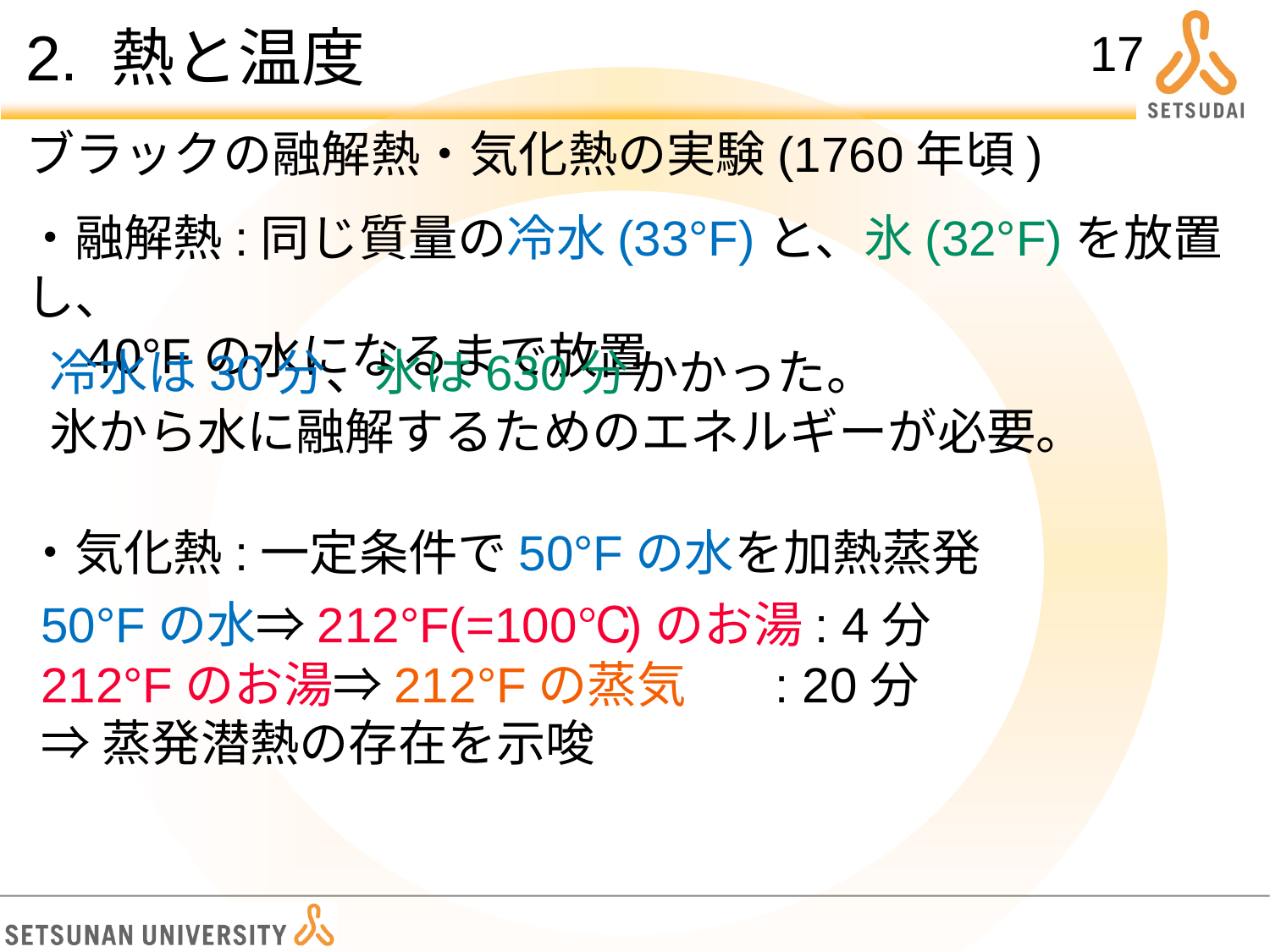

# 2. 熱と温度
17
ブラックの融解熱・気化熱の実験(1760年頃)
・融解熱:同じ質量の冷水(33°F)と、氷(32°F)を放置し、
　40°Fの水になるまで放置
冷水は30分、氷は630分かかった。
氷から水に融解するためのエネルギーが必要。
・気化熱:一定条件で50°Fの水を加熱蒸発
50°Fの水⇒212°F(=100℃)のお湯: 4分
212°Fのお湯⇒212°Fの蒸気       : 20分
⇒蒸発潜熱の存在を示唆